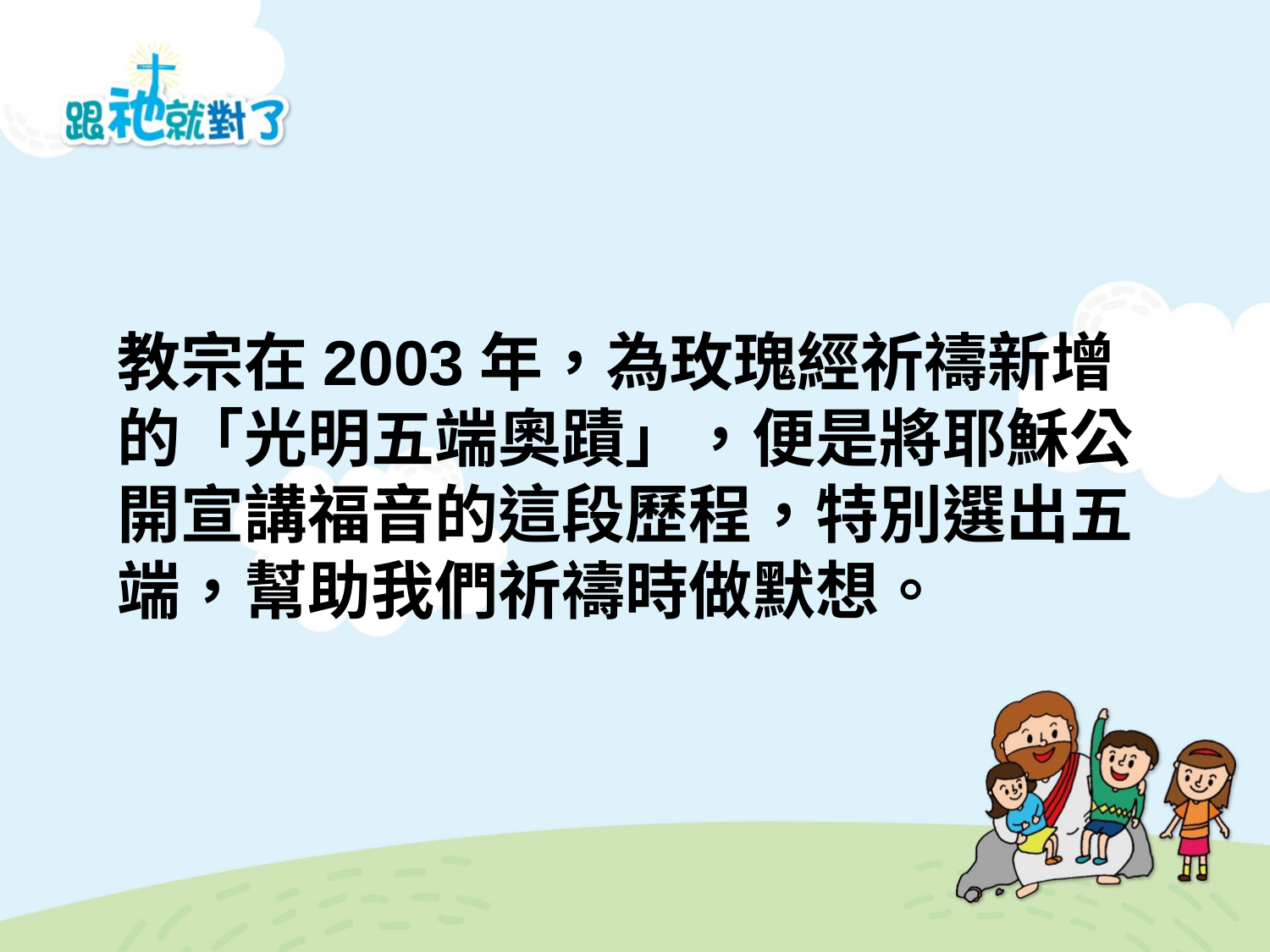

教宗在2003年，為玫瑰經祈禱新增的「光明五端奧蹟」，便是將耶穌公開宣講福音的這段歷程，特別選出五端，幫助我們祈禱時做默想。